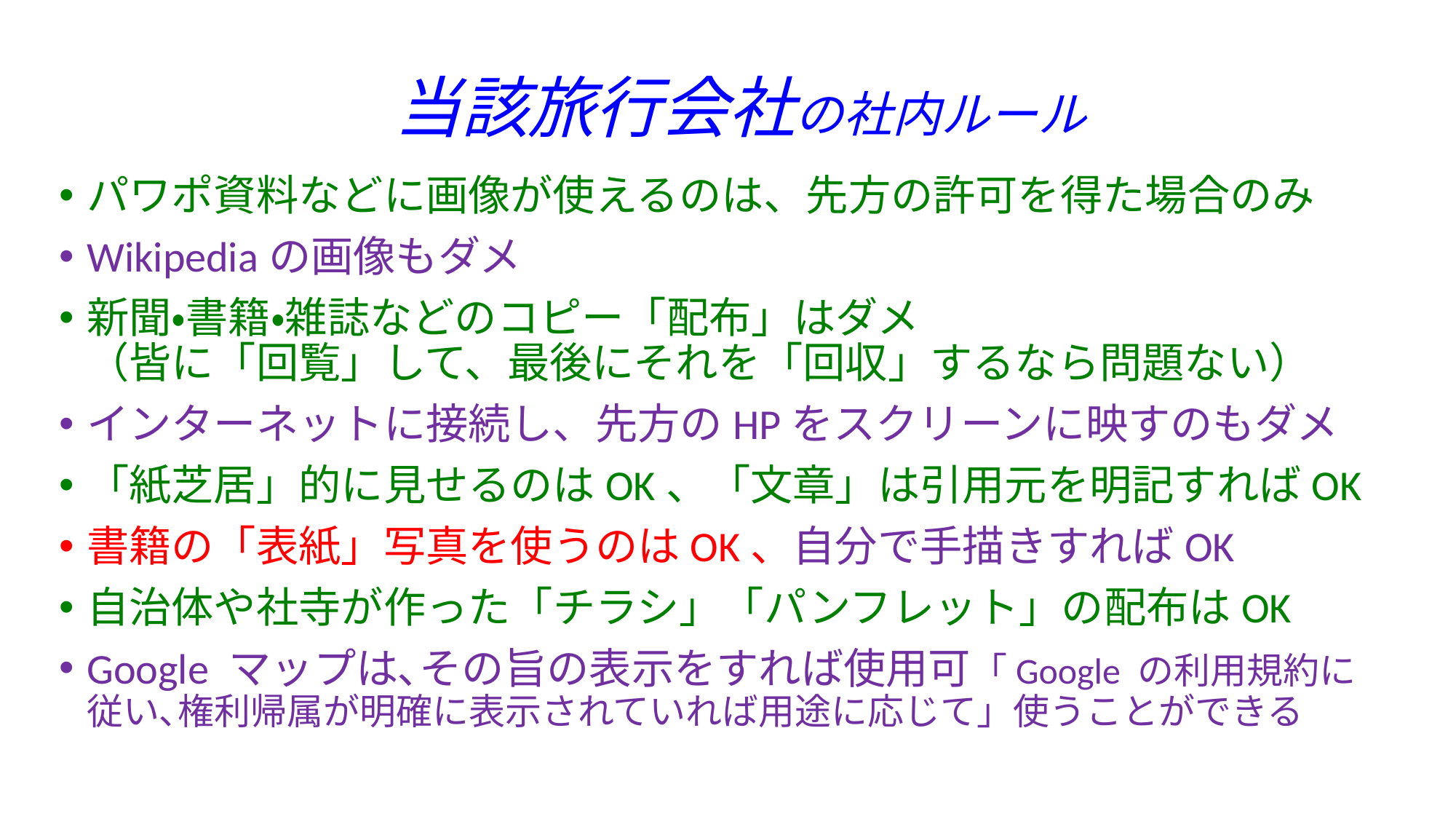

# 当該旅行会社の社内ルール
パワポ資料などに画像が使えるのは、先方の許可を得た場合のみ
Wikipediaの画像もダメ
新聞・書籍・雑誌などのコピー「配布」はダメ
（皆に「回覧」して、最後にそれを「回収」するなら問題ない）
インターネットに接続し、先方のHPをスクリーンに映すのもダメ
「紙芝居」的に見せるのはOK、「文章」は引用元を明記すればOK
書籍の「表紙」写真を使うのはOK、自分で手描きすればOK
自治体や社寺が作った「チラシ」「パンフレット」の配布はOK
Google マップは､その旨の表示をすれば使用可「Google の利用規約に
従い､権利帰属が明確に表示されていれば用途に応じて」使うことができる